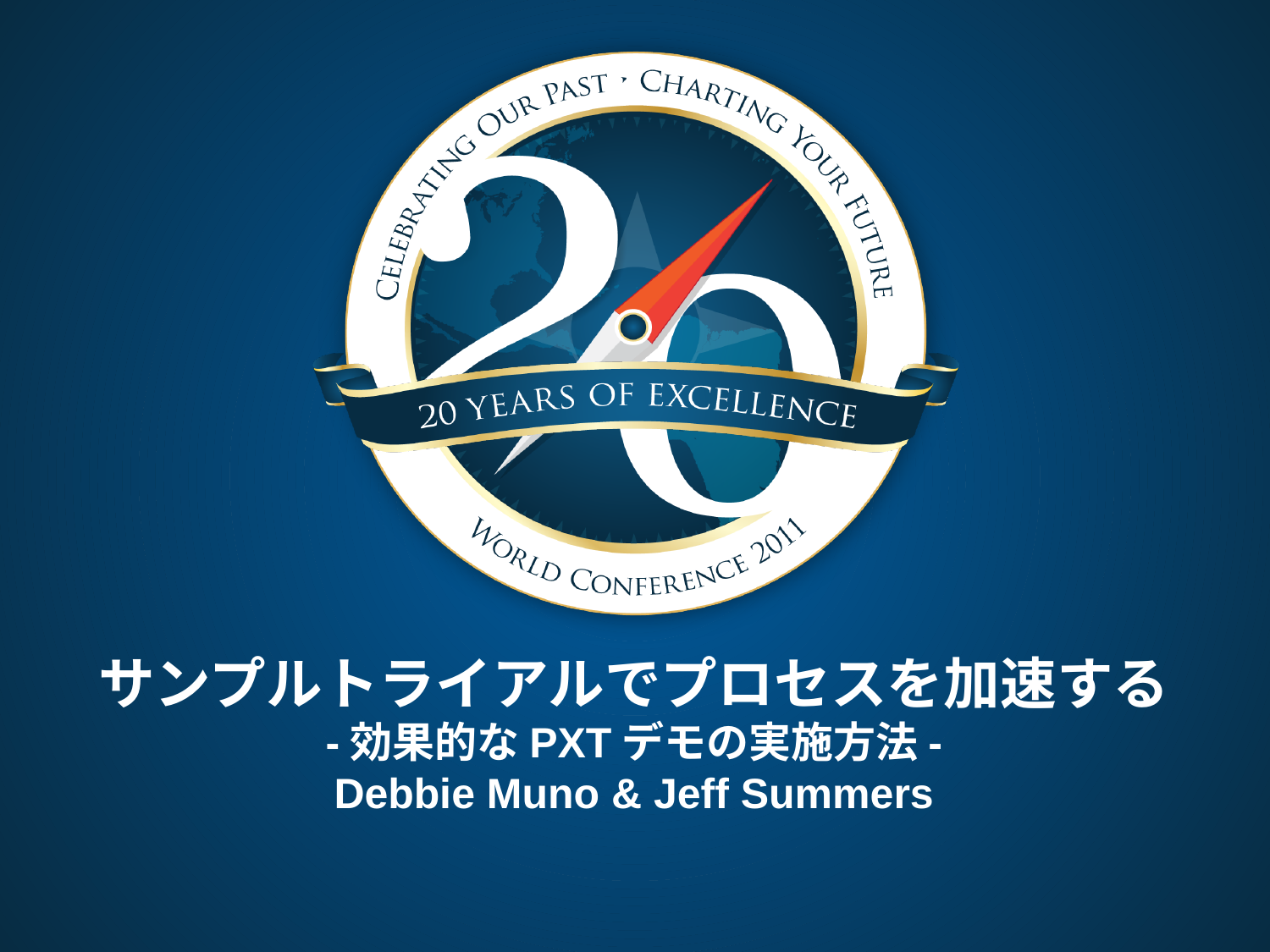

# サンプルトライアルでプロセスを加速する -効果的なPXTデモの実施方法- Debbie Muno & Jeff Summers